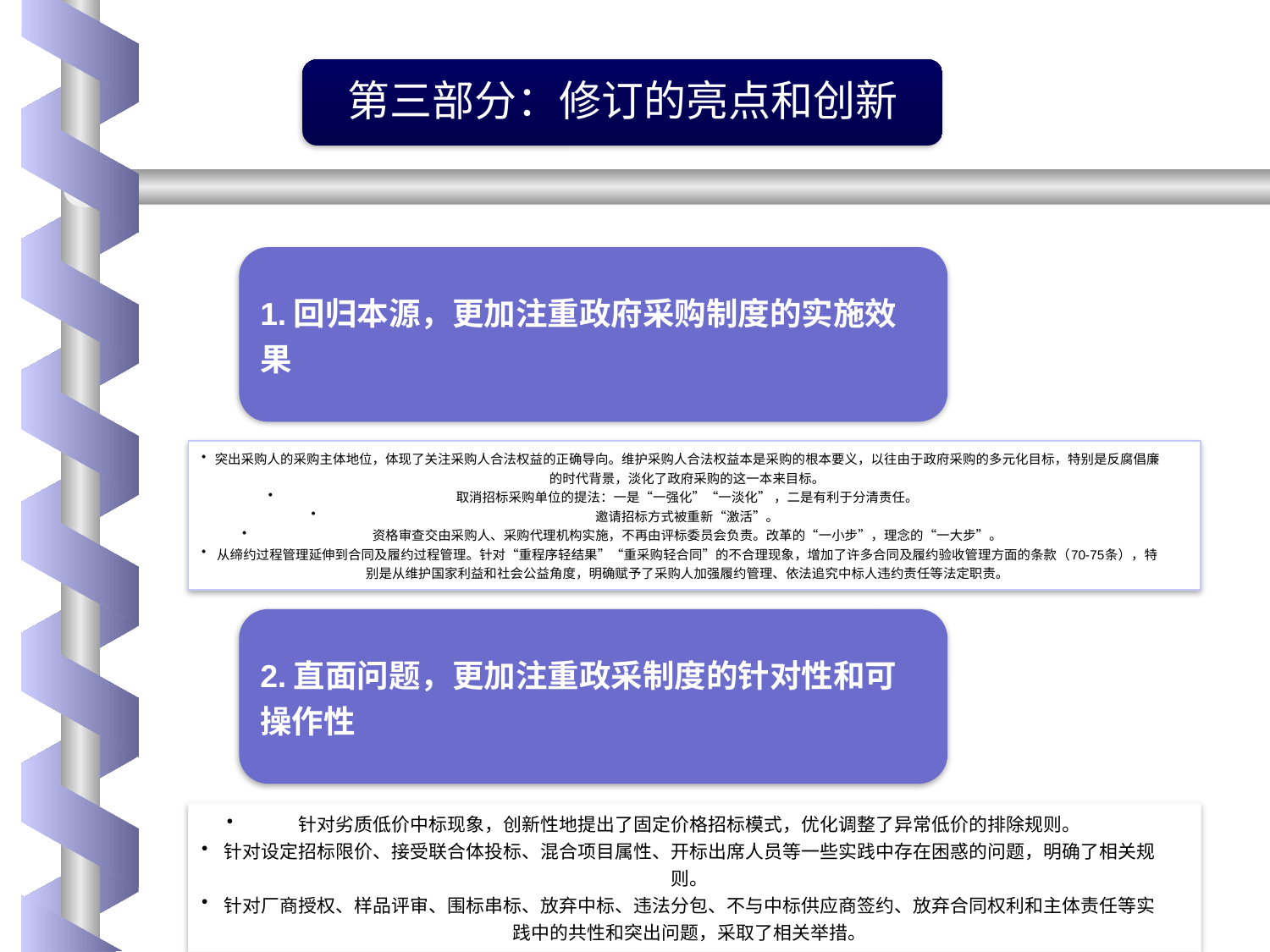

第三部分：修订的亮点和创新
1.回归本源，更加注重政府采购制度的实施效果
突出采购人的采购主体地位，体现了关注采购人合法权益的正确导向。维护采购人合法权益本是采购的根本要义，以往由于政府采购的多元化目标，特别是反腐倡廉的时代背景，淡化了政府采购的这一本来目标。
2.直面问题，更加注重政采制度的针对性和可操作性
针对劣质低价中标现象，创新性地提出了固定价格招标模式，优化调整了异常低价的排除规则。
资格审查交由采购人、采购代理机构实施，不再由评标委员会负责。改革的“一小步”，理念的“一大步”。
从缔约过程管理延伸到合同及履约过程管理。针对“重程序轻结果”“重采购轻合同”的不合理现象，增加了许多合同及履约验收管理方面的条款（70-75条），特别是从维护国家利益和社会公益角度，明确赋予了采购人加强履约管理、依法追究中标人违约责任等法定职责。
针对设定招标限价、接受联合体投标、混合项目属性、开标出席人员等一些实践中存在困惑的问题，明确了相关规则。
针对厂商授权、样品评审、围标串标、放弃中标、违法分包、不与中标供应商签约、放弃合同权利和主体责任等实践中的共性和突出问题，采取了相关举措。
邀请招标方式被重新“激活”。
取消招标采购单位的提法：一是“一强化”“一淡化” ，二是有利于分清责任。